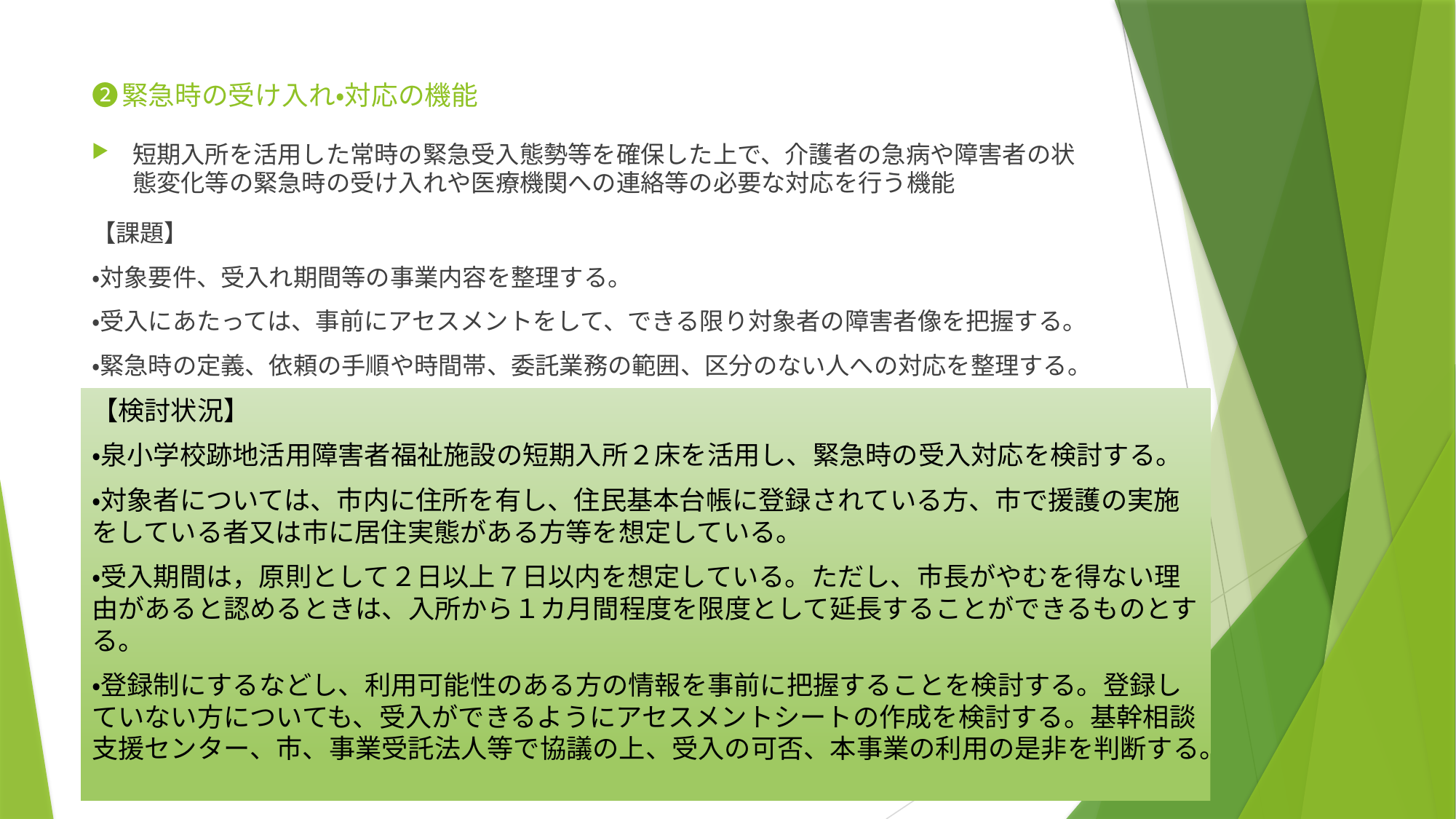

# ➋緊急時の受け入れ・対応の機能
短期入所を活用した常時の緊急受入態勢等を確保した上で、介護者の急病や障害者の状態変化等の緊急時の受け入れや医療機関への連絡等の必要な対応を行う機能

【課題】
・対象要件、受入れ期間等の事業内容を整理する。
・受入にあたっては、事前にアセスメントをして、できる限り対象者の障害者像を把握する。
・緊急時の定義、依頼の手順や時間帯、委託業務の範囲、区分のない人への対応を整理する。
【検討状況】
・泉小学校跡地活用障害者福祉施設の短期入所２床を活用し、緊急時の受入対応を検討する。
・対象者については、市内に住所を有し、住民基本台帳に登録されている方、市で援護の実施をしている者又は市に居住実態がある方等を想定している。
・受入期間は，原則として２日以上７日以内を想定している。ただし、市長がやむを得ない理由があると認めるときは、入所から１カ月間程度を限度として延長することができるものとする。
・登録制にするなどし、利用可能性のある方の情報を事前に把握することを検討する。登録していない方についても、受入ができるようにアセスメントシートの作成を検討する。基幹相談支援センター、市、事業受託法人等で協議の上、受入の可否、本事業の利用の是非を判断する。